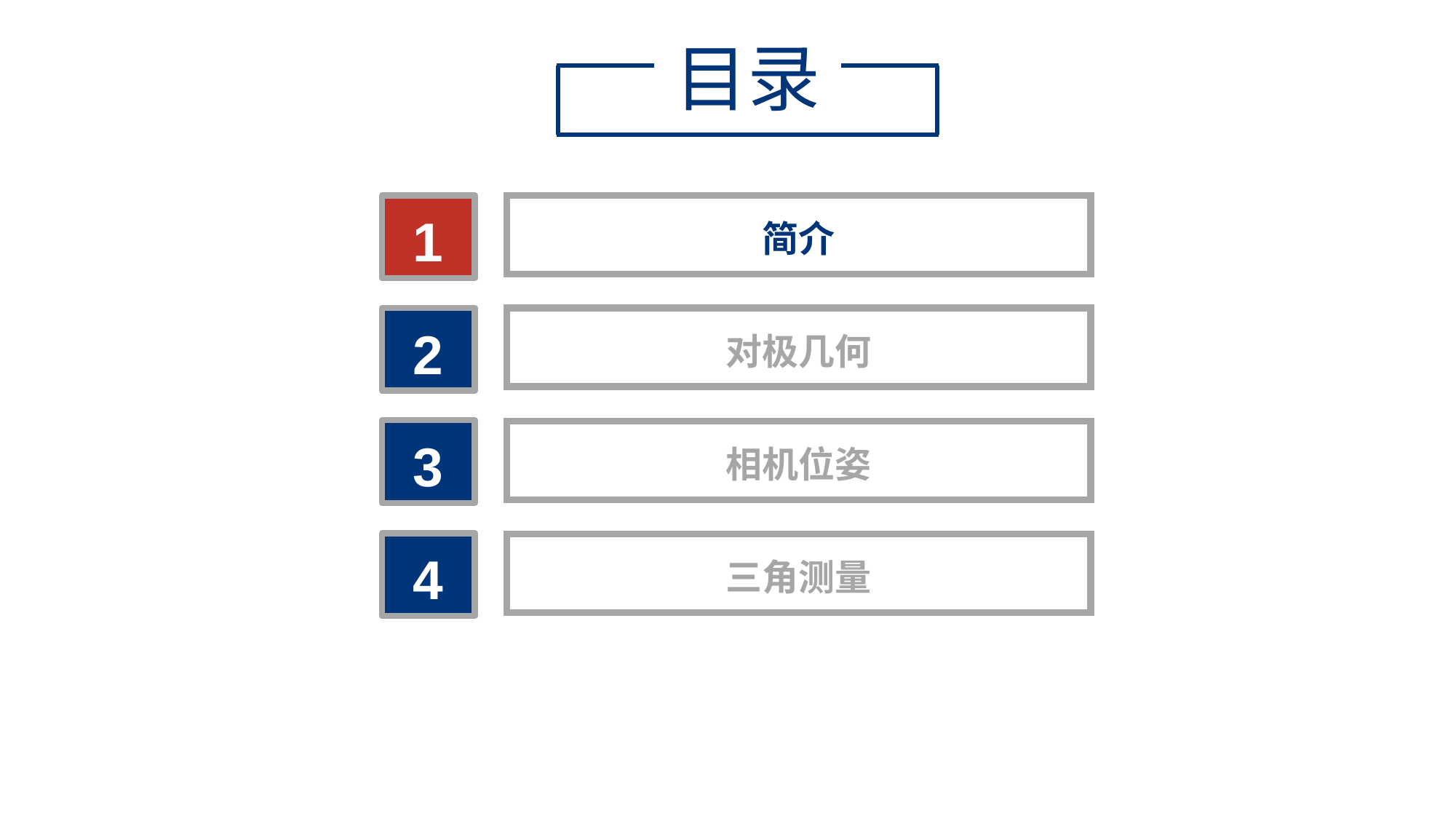

目录
1

简介
2

对极几何
3

相机位姿
4

三角测量